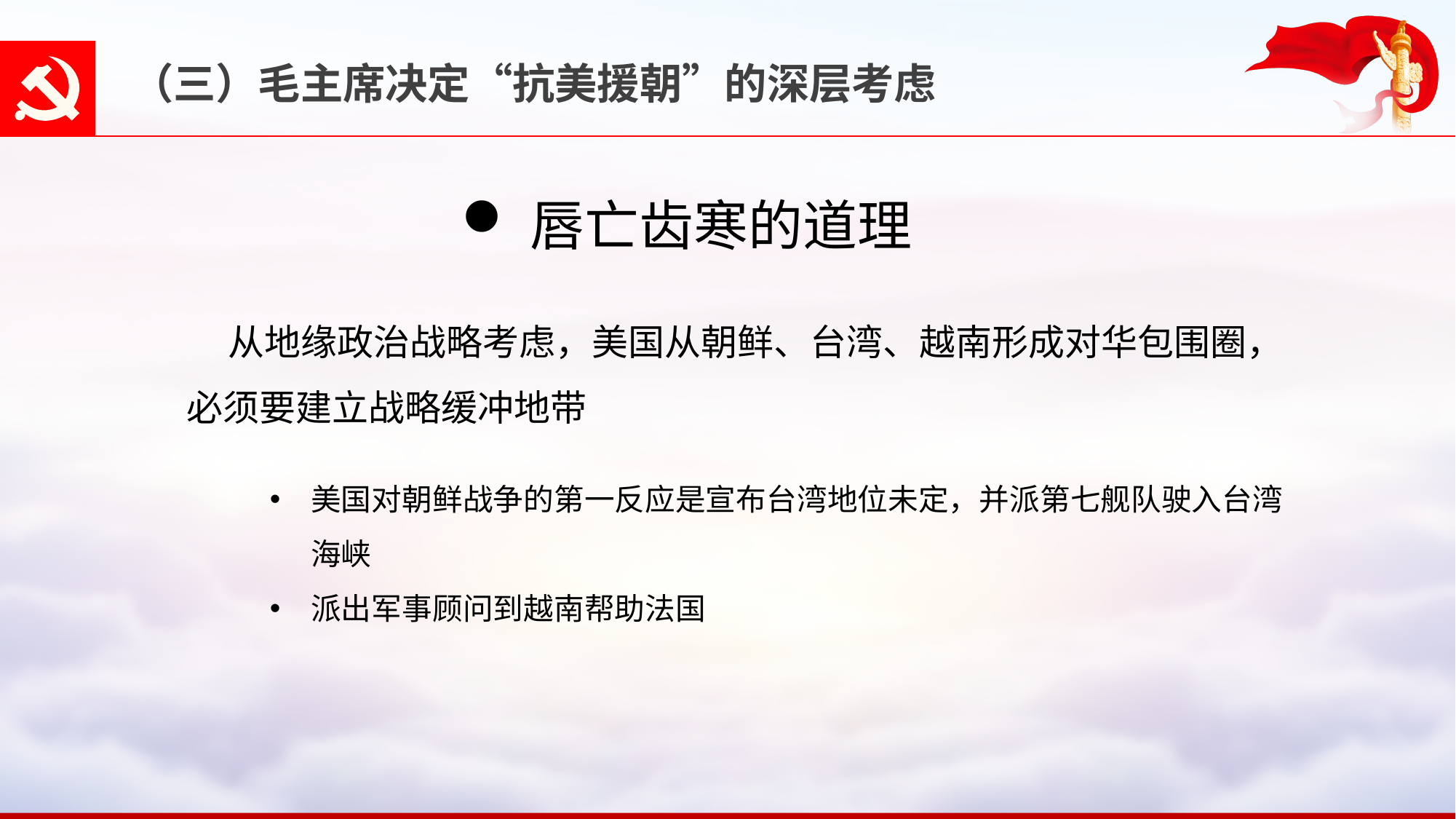

（三）毛主席决定“抗美援朝”的深层考虑
唇亡齿寒的道理
    从地缘政治战略考虑，美国从朝鲜、台湾、越南形成对华包围圈，必须要建立战略缓冲地带
美国对朝鲜战争的第一反应是宣布台湾地位未定，并派第七舰队驶入台湾海峡
派出军事顾问到越南帮助法国